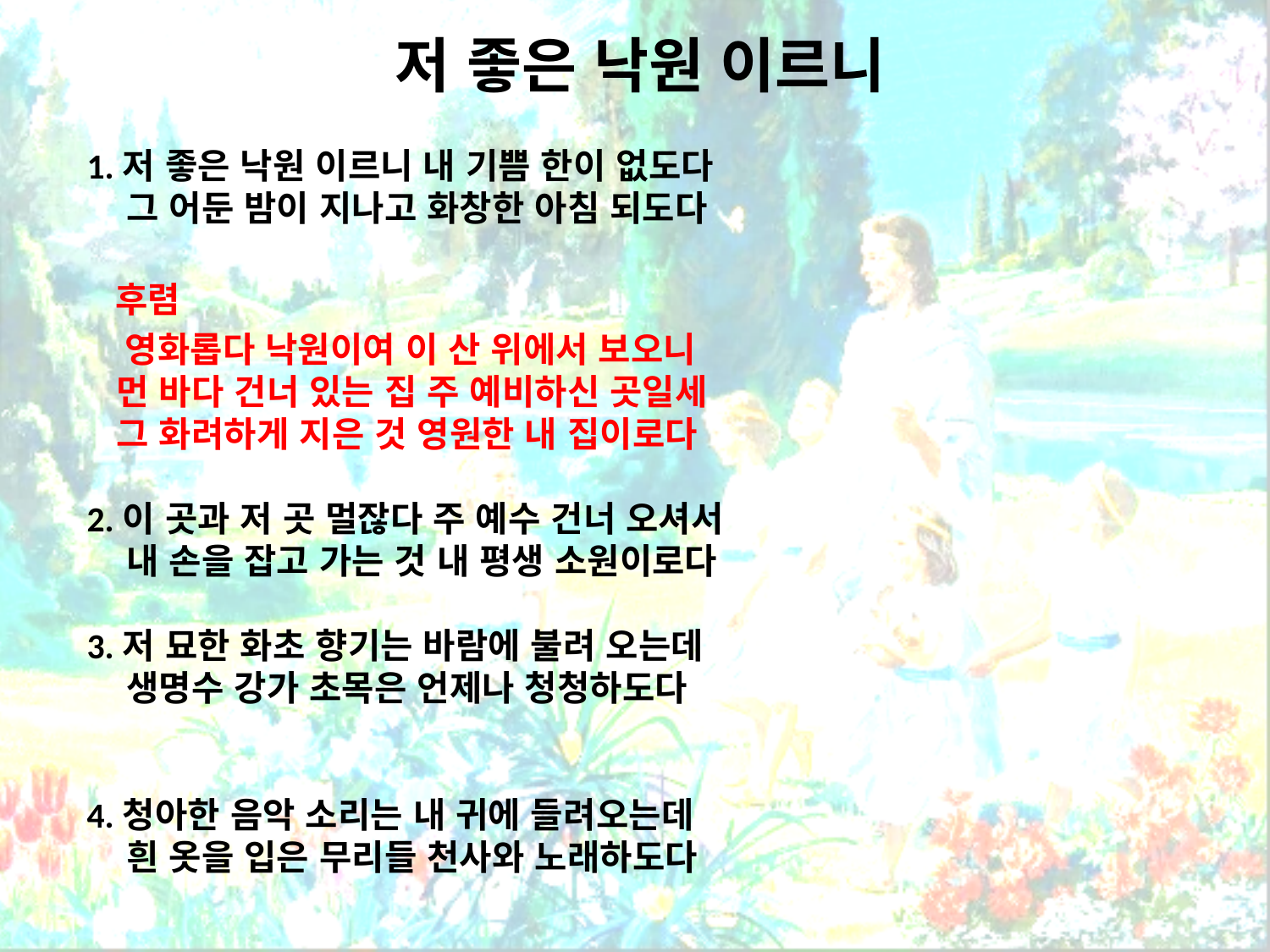

# 저 좋은 낙원 이르니
1.저 좋은 낙원 이르니 내 기쁨 한이 없도다
    그 어둔 밤이 지나고 화창한 아침 되도다
  후렴
   영화롭다 낙원이여 이 산 위에서 보오니
   먼 바다 건너 있는 집 주 예비하신 곳일세
   그 화려하게 지은 것 영원한 내 집이로다
2.이 곳과 저 곳 멀잖다 주 예수 건너 오셔서
    내 손을 잡고 가는 것 내 평생 소원이로다
3.저 묘한 화초 향기는 바람에 불려 오는데
    생명수 강가 초목은 언제나 청청하도다
4.청아한 음악 소리는 내 귀에 들려오는데
    흰 옷을 입은 무리들 천사와 노래하도다